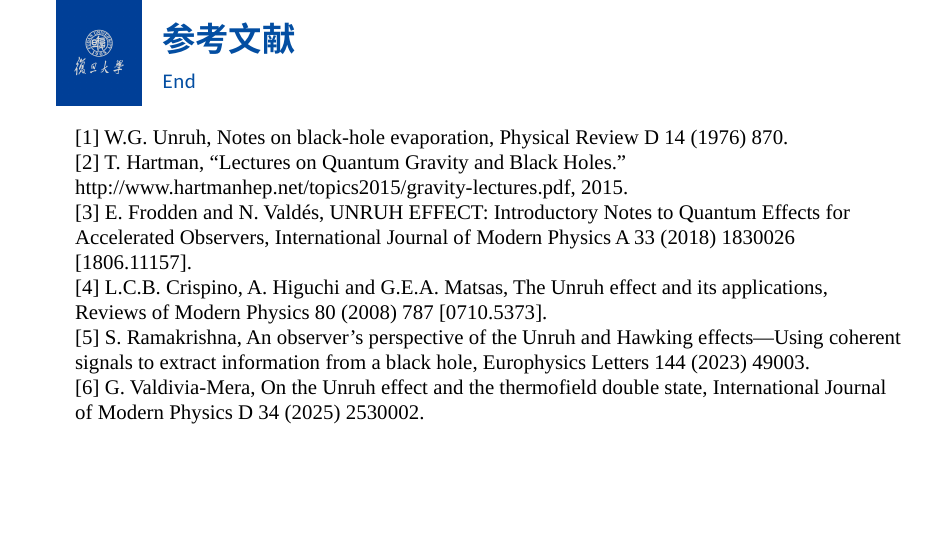

# 参考文献 End
[1] W.G. Unruh, Notes on black-hole evaporation, Physical Review D 14 (1976) 870.
[2] T. Hartman, “Lectures on Quantum Gravity and Black Holes.”
http://www.hartmanhep.net/topics2015/gravity-lectures.pdf, 2015.
[3] E. Frodden and N. Valdés, UNRUH EFFECT: Introductory Notes to Quantum Effects for
Accelerated Observers, International Journal of Modern Physics A 33 (2018) 1830026
[1806.11157].
[4] L.C.B. Crispino, A. Higuchi and G.E.A. Matsas, The Unruh effect and its applications,
Reviews of Modern Physics 80 (2008) 787 [0710.5373].
[5] S. Ramakrishna, An observer’s perspective of the Unruh and Hawking effects—Using coherent
signals to extract information from a black hole, Europhysics Letters 144 (2023) 49003.
[6] G. Valdivia-Mera, On the Unruh effect and the thermofield double state, International Journal of Modern Physics D 34 (2025) 2530002.
14